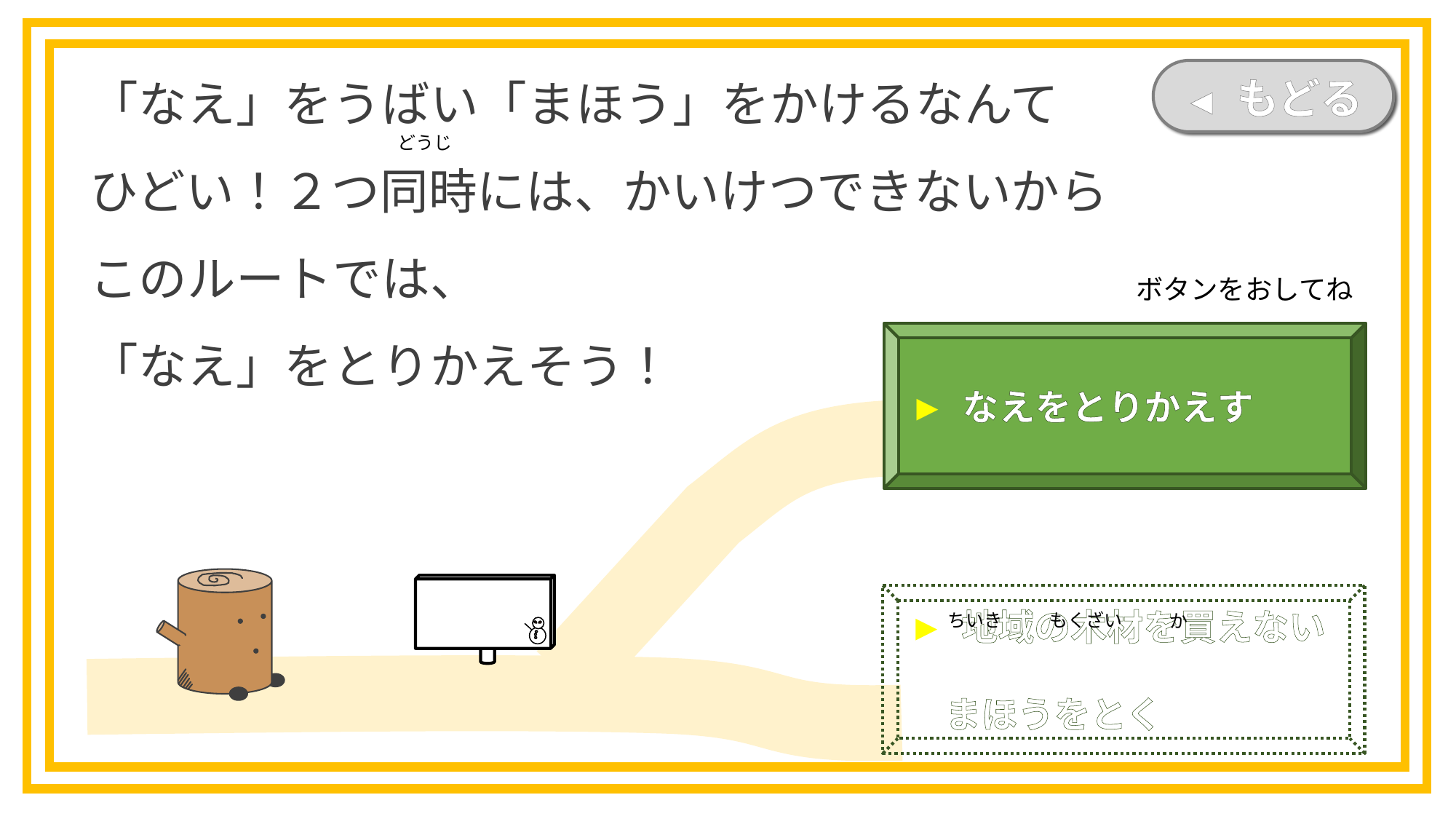

「なえ」をうばい「まほう」をかけるなんて
ひどい！２つ同時には、かいけつできないから
このルートでは、
「なえ」をとりかえそう！

◄ もどる
どうじ
ボタンをおしてね
► なえをとりかえす

► 地域の木材を買えない
　まほうをとく
もくざい
ちいき
か